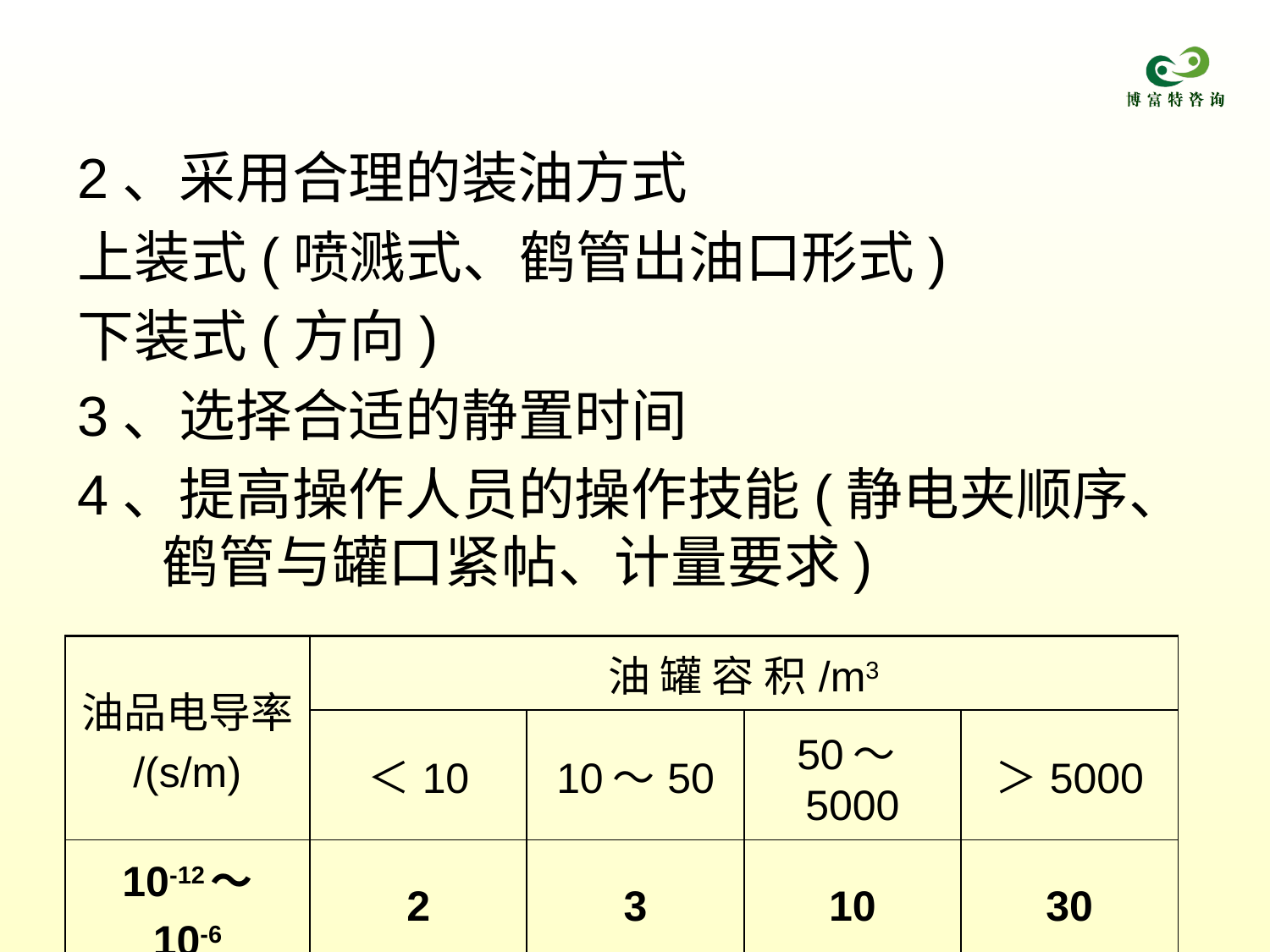

2、采用合理的装油方式
上装式(喷溅式、鹤管出油口形式)
下装式(方向)
3、选择合适的静置时间
4、提高操作人员的操作技能(静电夹顺序、鹤管与罐口紧帖、计量要求)
| 油品电导率 /(s/m) | 油 罐 容 积/m3 |  |  |  |
| --- | --- | --- | --- | --- |
|  | ＜10 | 10～50 | 50～5000 | ＞5000 |
| 10-12～ 10-6 | 2 | 3 | 10 | 30 |
102